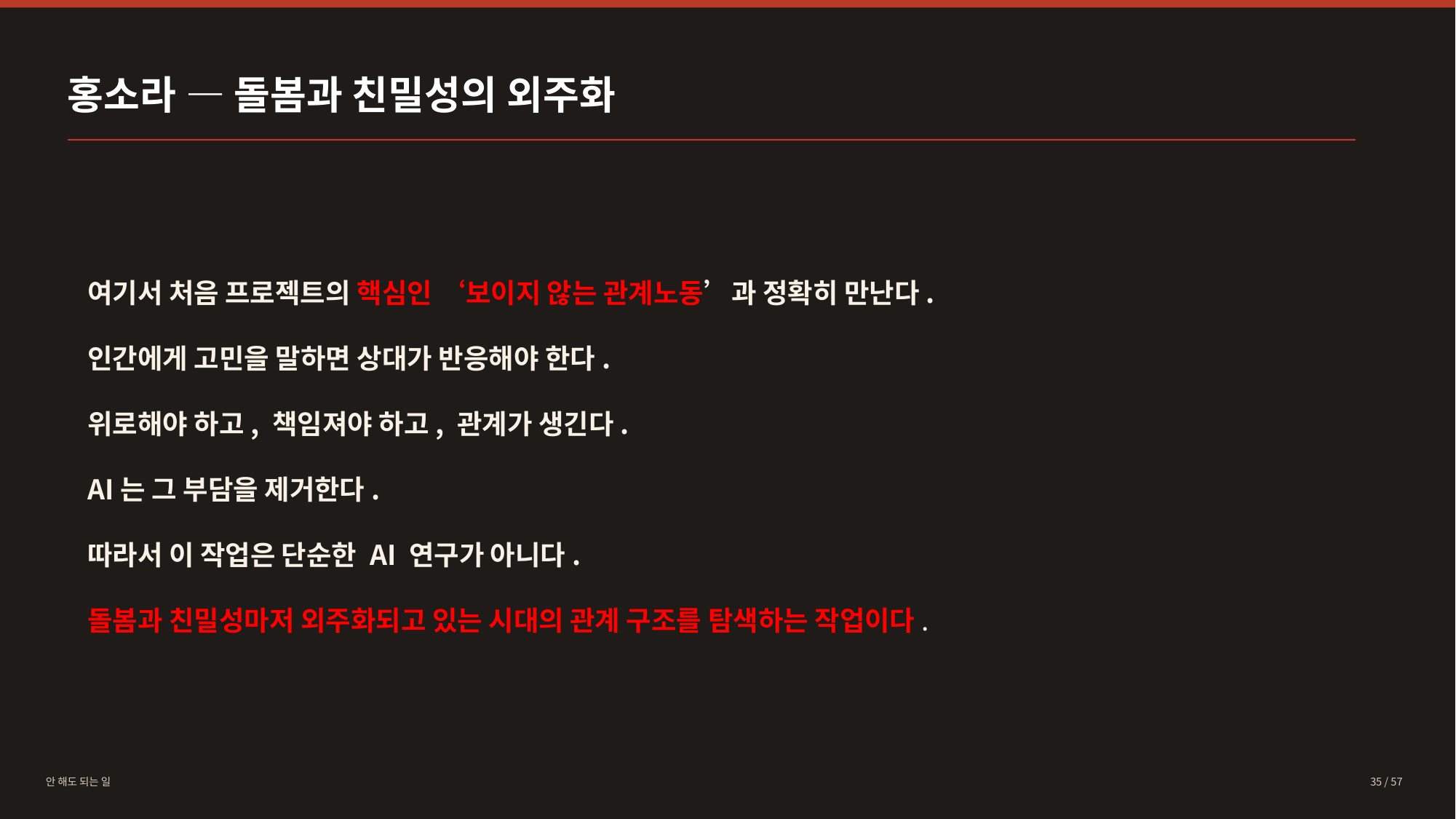

홍소라 — 돌봄과 친밀성의 외주화

여기서 처음 프로젝트의 핵심인 ‘보이지 않는 관계노동’과 정확히 만난다.

인간에게 고민을 말하면 상대가 반응해야 한다.

위로해야 하고, 책임져야 하고, 관계가 생긴다.

AI는 그 부담을 제거한다.

따라서 이 작업은 단순한 AI 연구가 아니다.

돌봄과 친밀성마저 외주화되고 있는 시대의 관계 구조를 탐색하는 작업이다.
안 해도 되는 일
35 / 57